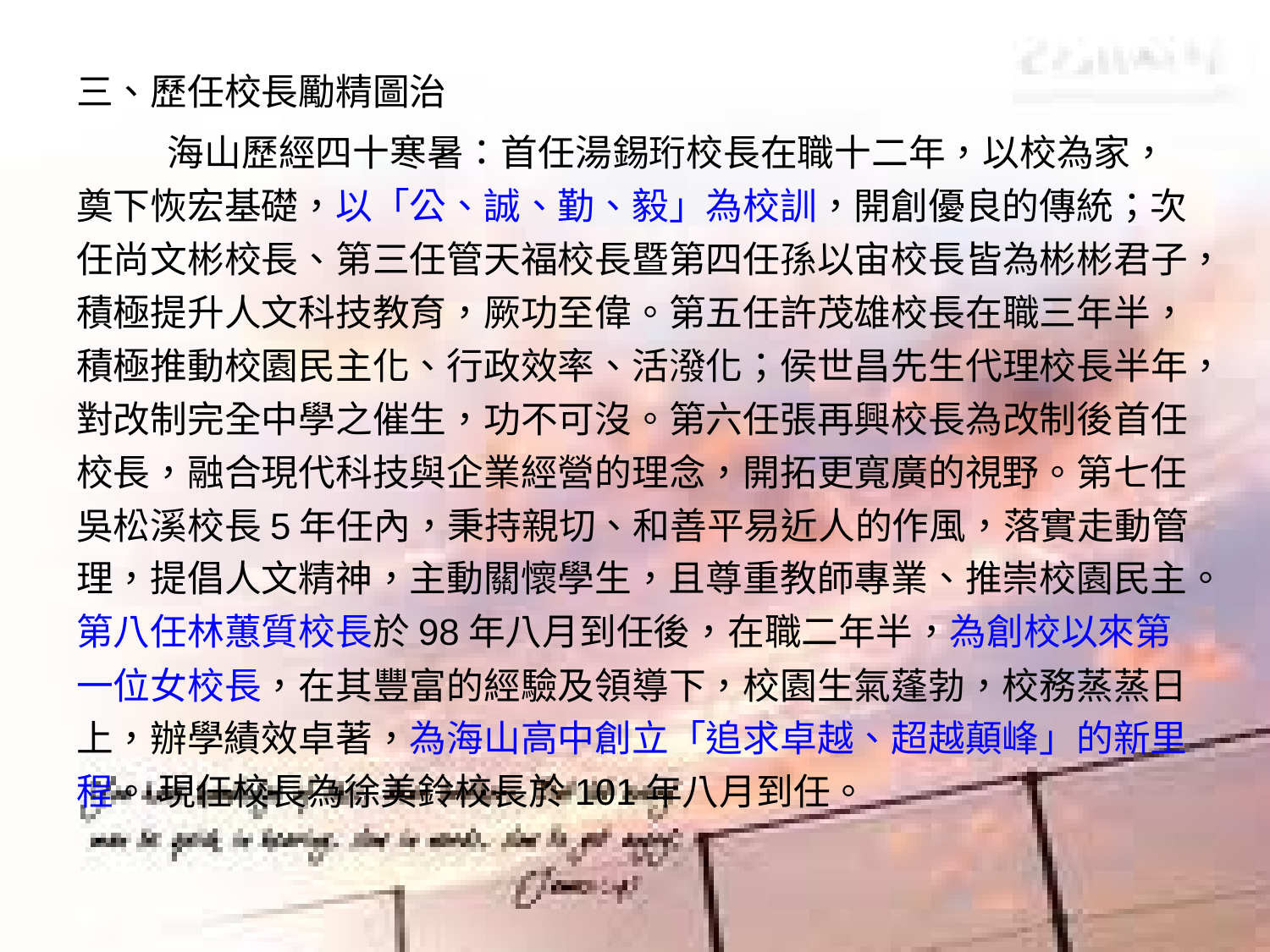

三、歷任校長勵精圖治
          海山歷經四十寒暑：首任湯錫珩校長在職十二年，以校為家，奠下恢宏基礎，以「公、誠、勤、毅」為校訓，開創優良的傳統；次任尚文彬校長、第三任管天福校長暨第四任孫以宙校長皆為彬彬君子，積極提升人文科技教育，厥功至偉。第五任許茂雄校長在職三年半，積極推動校園民主化、行政效率、活潑化；侯世昌先生代理校長半年，對改制完全中學之催生，功不可沒。第六任張再興校長為改制後首任校長，融合現代科技與企業經營的理念，開拓更寬廣的視野。第七任吳松溪校長5年任內，秉持親切、和善平易近人的作風，落實走動管理，提倡人文精神，主動關懷學生，且尊重教師專業、推崇校園民主。第八任林蕙質校長於98年八月到任後，在職二年半，為創校以來第一位女校長，在其豐富的經驗及領導下，校園生氣蓬勃，校務蒸蒸日上，辦學績效卓著，為海山高中創立「追求卓越、超越顛峰」的新里程。 現任校長為徐美鈴校長於101年八月到任。